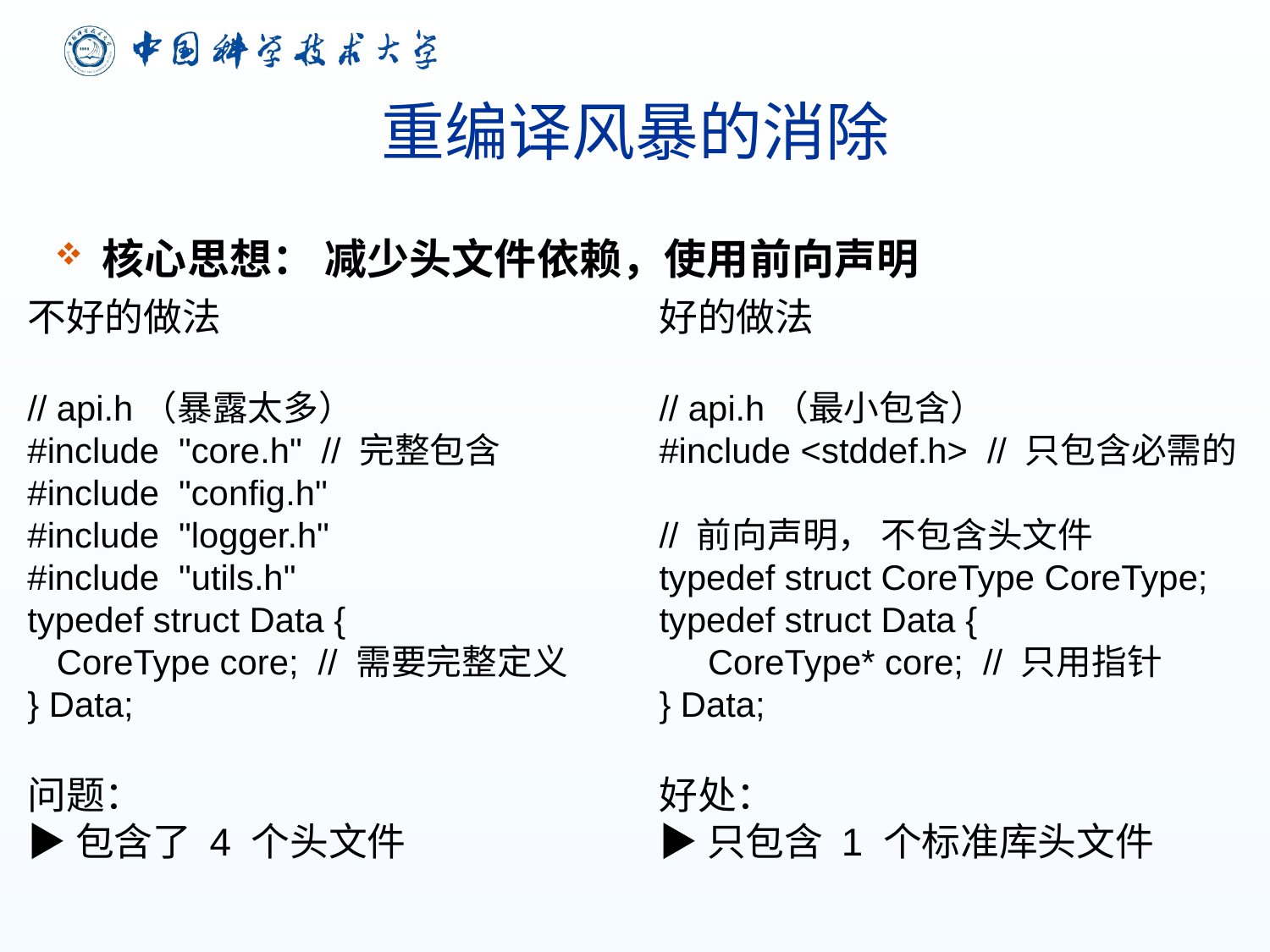

# 重编译风暴的消除
核心思想： 减少头文件依赖，使用前向声明

不好的做法

// api.h（暴露太多）
#include  "core.h"  // 完整包含
#include  "config.h"
#include  "logger.h"
#include  "utils.h"
typedef struct Data {
   CoreType core;  // 需要完整定义
} Data;

问题：
▶包含了 4 个头文件

好的做法

// api.h（最小包含）
#include <stddef.h>  // 只包含必需的

// 前向声明， 不包含头文件
typedef struct CoreType CoreType;
typedef struct Data {
     CoreType* core;  // 只用指针
} Data;

好处：
▶只包含 1 个标准库头文件